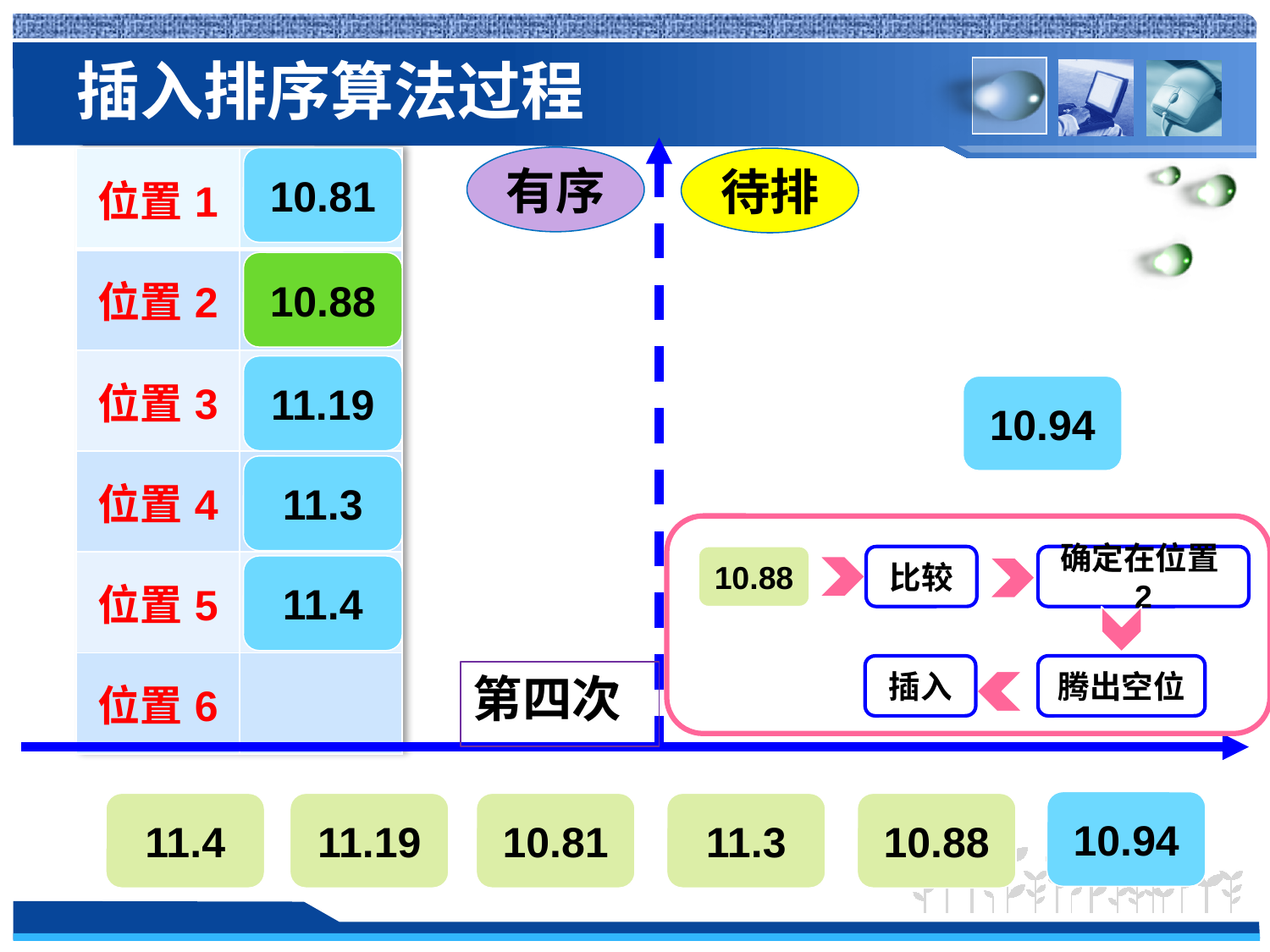

# 插入排序算法过程
有序
10.81
| 位置1 |  |
| --- | --- |
| 位置2 |  |
| 位置3 |  |
| 位置4 |  |
| 位置5 |  |
| 位置6 |  |
待排
10.88
11.19
10.94
11.3

10.88
比较
确定在位置2
11.4

插入
腾出空位
第四次

10.94
11.4
11.19
10.81
11.3
10.88